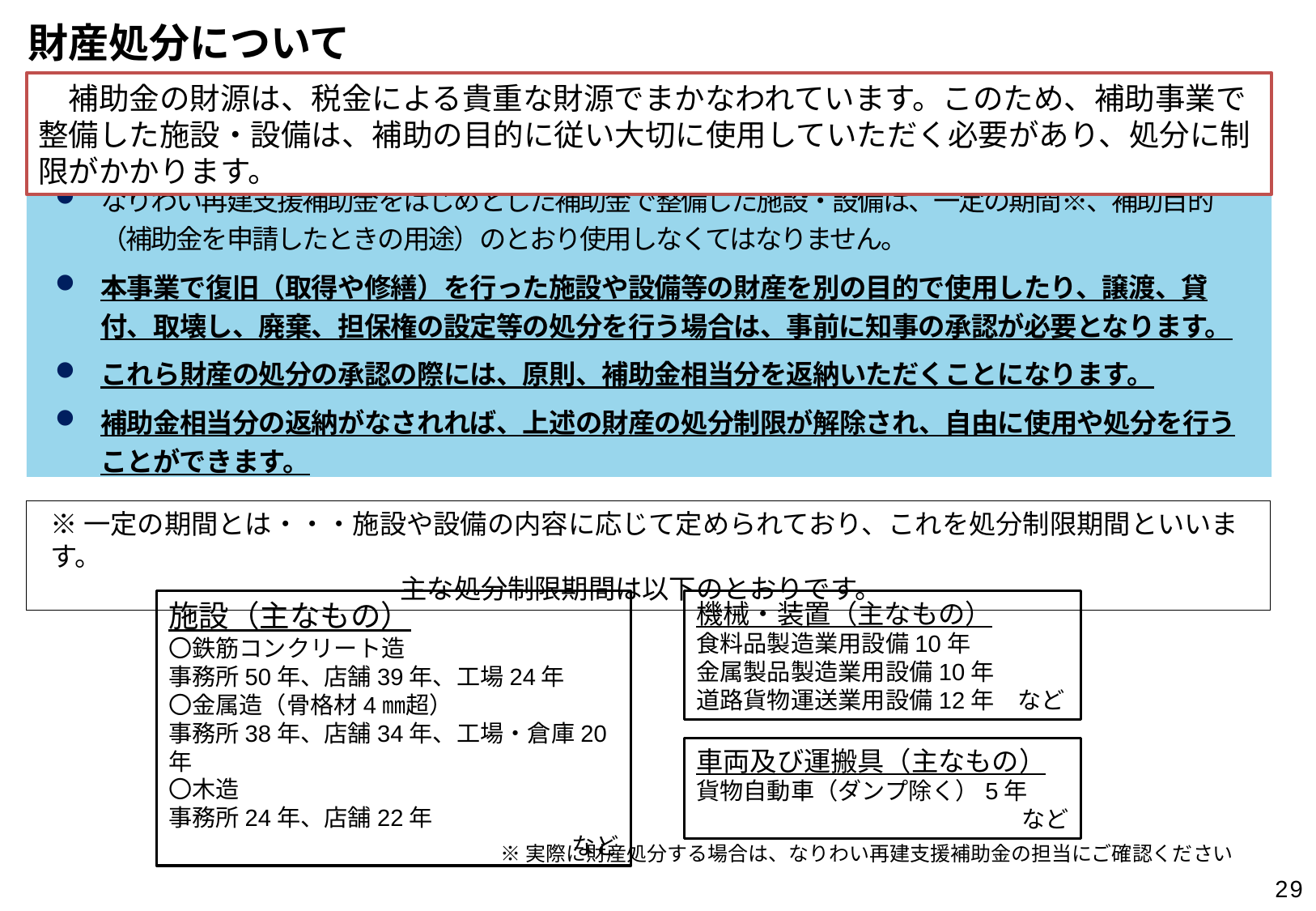

# 財産処分について
　補助金の財源は、税金による貴重な財源でまかなわれています。このため、補助事業で整備した施設・設備は、補助の目的に従い大切に使用していただく必要があり、処分に制限がかかります。
なりわい再建支援補助金をはじめとした補助金で整備した施設・設備は、一定の期間※、補助目的（補助金を申請したときの用途）のとおり使用しなくてはなりません。
本事業で復旧（取得や修繕）を行った施設や設備等の財産を別の目的で使用したり、譲渡、貸付、取壊し、廃棄、担保権の設定等の処分を行う場合は、事前に知事の承認が必要となります。
これら財産の処分の承認の際には、原則、補助金相当分を返納いただくことになります。
補助金相当分の返納がなされれば、上述の財産の処分制限が解除され、自由に使用や処分を行うことができます。
※一定の期間とは・・・施設や設備の内容に応じて定められており、これを処分制限期間といいます。
　　　　　　　　　　　　　主な処分制限期間は以下のとおりです。
機械・装置（主なもの）
食料品製造業用設備10年
金属製品製造業用設備10年
道路貨物運送業用設備12年　など
施設（主なもの）
〇鉄筋コンクリート造
事務所50年、店舗39年、工場24年
〇金属造（骨格材4㎜超）
事務所38年、店舗34年、工場・倉庫20年
〇木造
事務所24年、店舗22年
など
車両及び運搬具（主なもの）
貨物自動車（ダンプ除く）5年
など
※実際に財産処分する場合は、なりわい再建支援補助金の担当にご確認ください
29